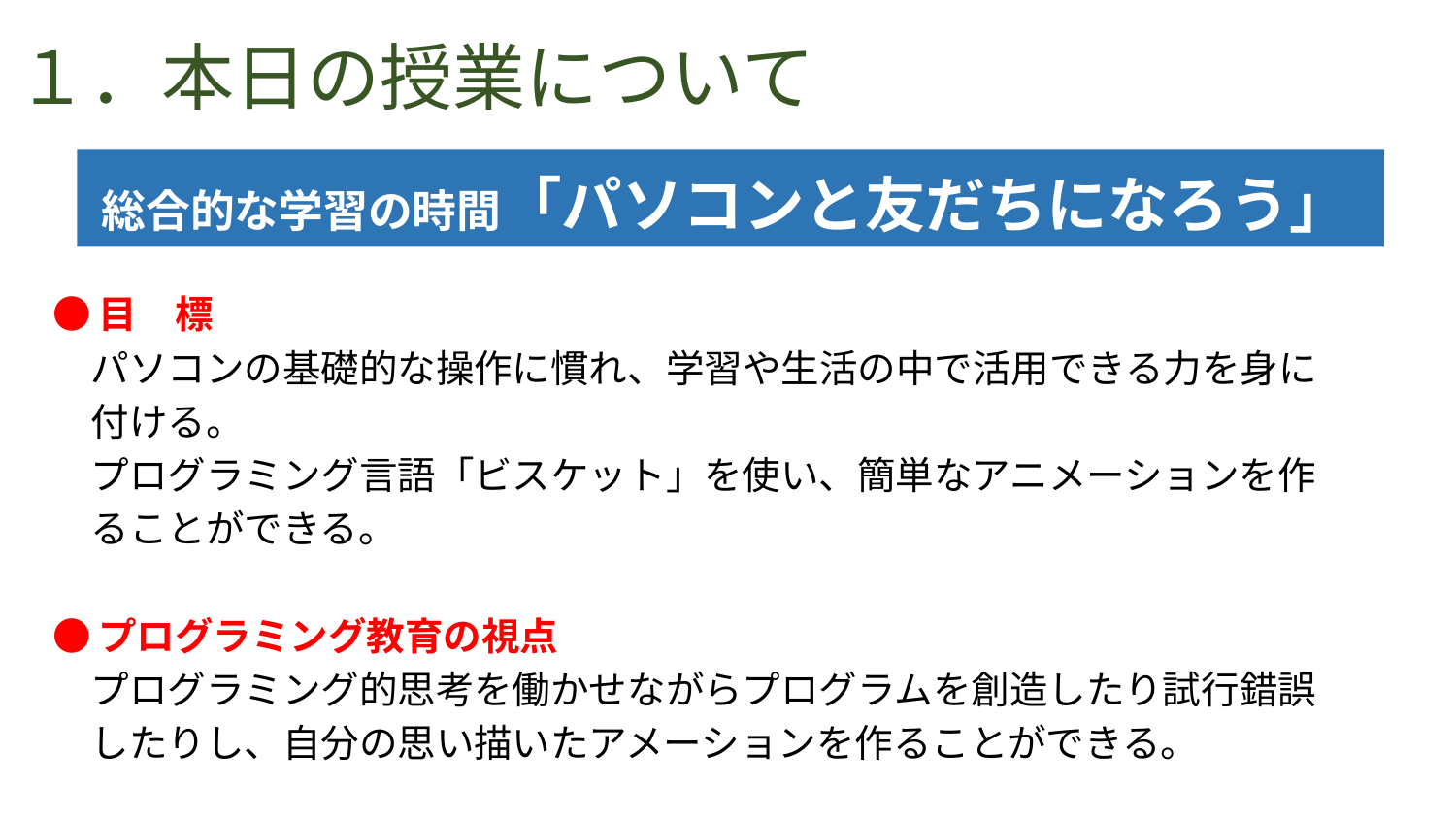

１．本日の授業について
総合的な学習の時間「パソコンと友だちになろう」
●目　標
　パソコンの基礎的な操作に慣れ、学習や生活の中で活用できる力を身に
　付ける。
　プログラミング言語「ビスケット」を使い、簡単なアニメーションを作
　ることができる。

●プログラミング教育の視点
　プログラミング的思考を働かせながらプログラムを創造したり試行錯誤
　したりし、自分の思い描いたアメーションを作ることができる。